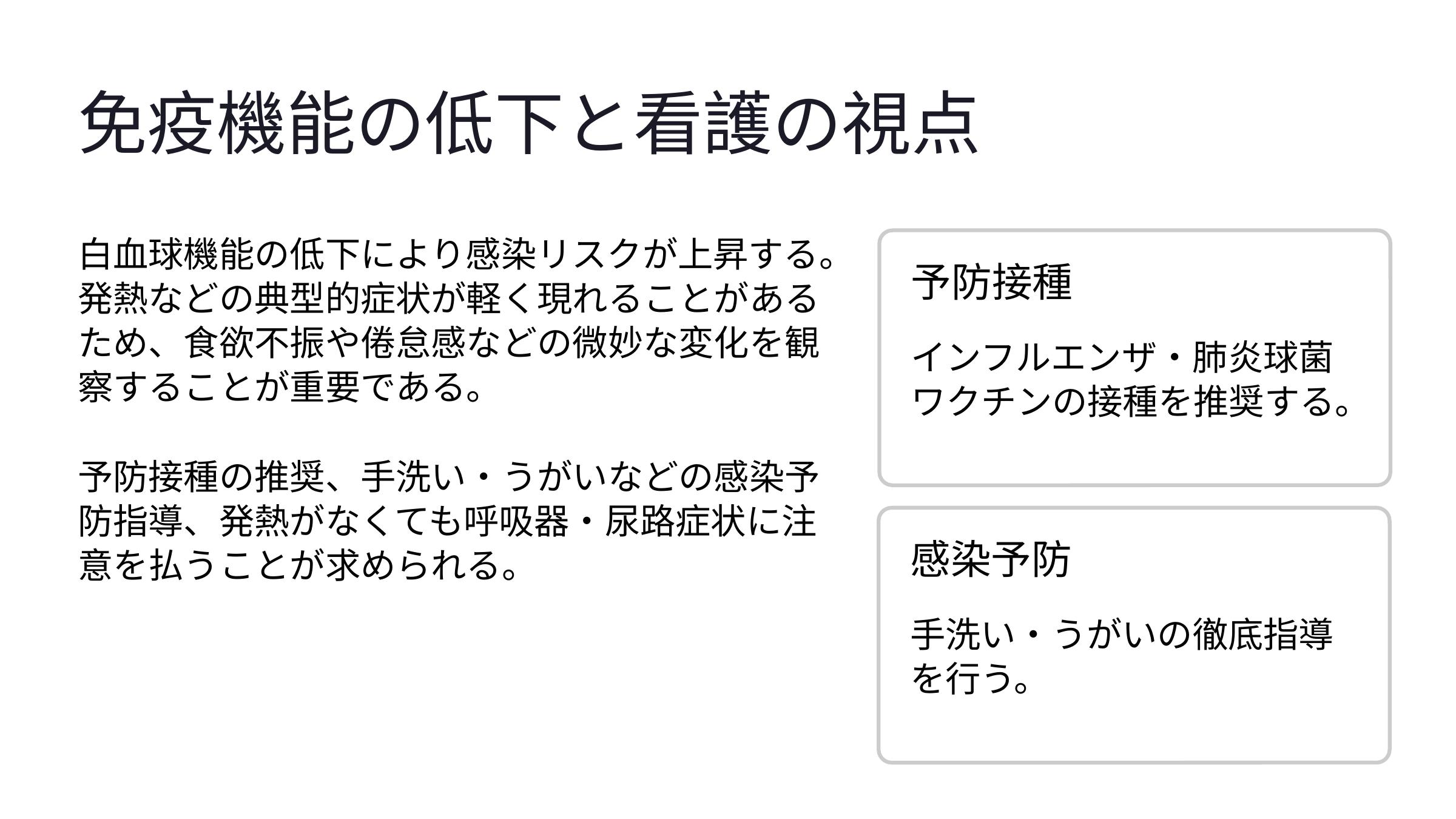

免疫機能の低下と看護の視点
白血球機能の低下により感染リスクが上昇する。発熱などの典型的症状が軽く現れることがあるため、食欲不振や倦怠感などの微妙な変化を観察することが重要である。

予防接種
インフルエンザ・肺炎球菌ワクチンの接種を推奨する。
予防接種の推奨、手洗い・うがいなどの感染予防指導、発熱がなくても呼吸器・尿路症状に注意を払うことが求められる。

感染予防
手洗い・うがいの徹底指導を行う。